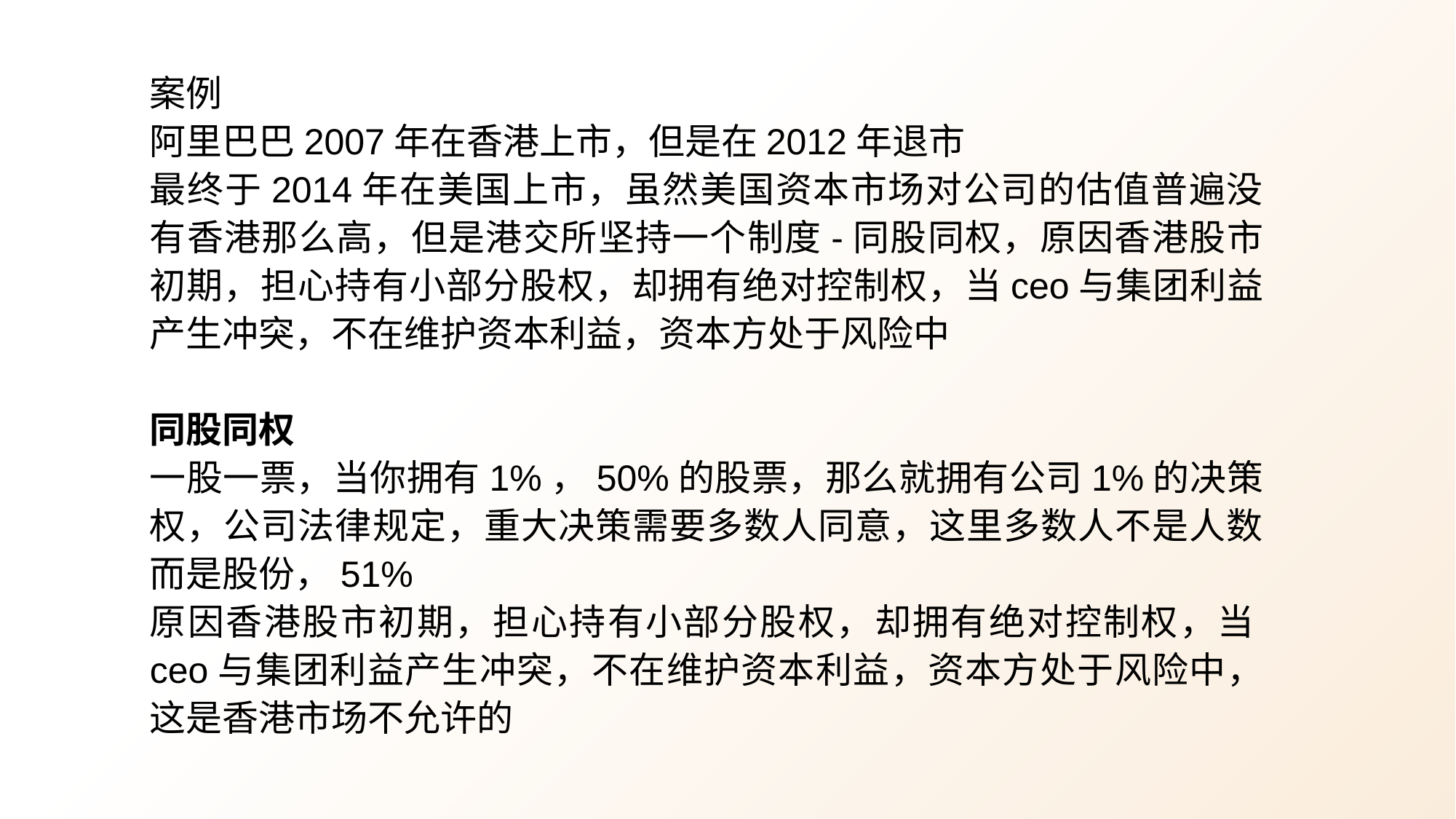

案例
阿里巴巴2007年在香港上市，但是在2012年退市
最终于2014年在美国上市，虽然美国资本市场对公司的估值普遍没有香港那么高，但是港交所坚持一个制度-同股同权，原因香港股市初期，担心持有小部分股权，却拥有绝对控制权，当ceo与集团利益产生冲突，不在维护资本利益，资本方处于风险中

同股同权
一股一票，当你拥有1%，50%的股票，那么就拥有公司1%的决策权，公司法律规定，重大决策需要多数人同意，这里多数人不是人数而是股份，51%
原因香港股市初期，担心持有小部分股权，却拥有绝对控制权，当ceo与集团利益产生冲突，不在维护资本利益，资本方处于风险中，这是香港市场不允许的